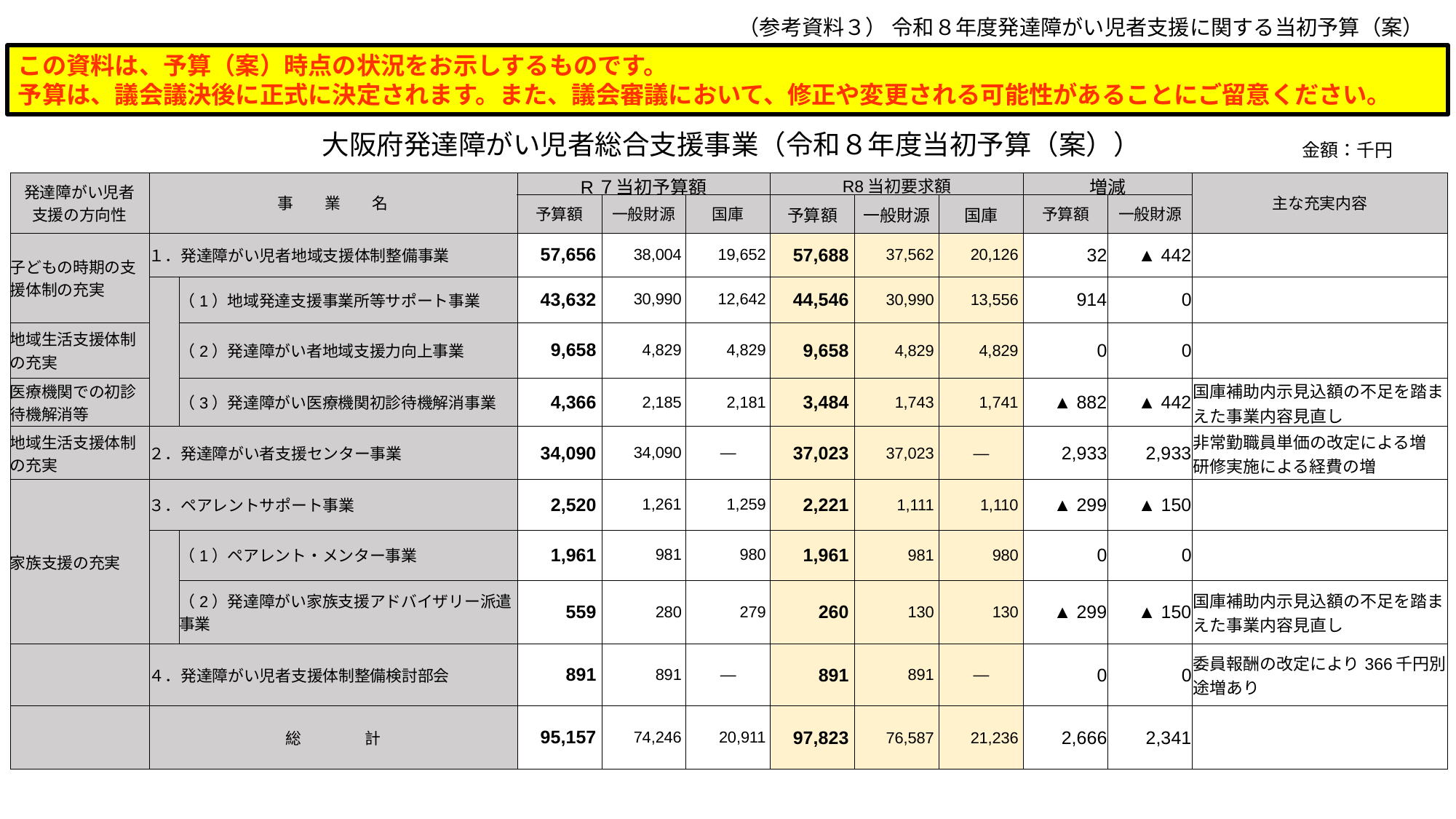

（参考資料３） 令和８年度発達障がい児者支援に関する当初予算（案）
この資料は、予算（案）時点の状況をお示しするものです。
予算は、議会議決後に正式に決定されます。また、議会審議において、修正や変更される可能性があることにご留意ください。
大阪府発達障がい児者総合支援事業（令和８年度当初予算（案））
金額：千円
| 発達障がい児者 支援の方向性 | 事　　業　　名 |  | R７当初予算額 |  |  | R8当初要求額 |  |  | 増減 |  | 主な充実内容 |
| --- | --- | --- | --- | --- | --- | --- | --- | --- | --- | --- | --- |
|  |  |  | 予算額 | 一般財源 | 国庫 | 予算額 | 一般財源 | 国庫 | 予算額 | 一般財源 |  |
| 子どもの時期の支援体制の充実 | １．発達障がい児者地域支援体制整備事業 |  | 57,656 | 38,004 | 19,652 | 57,688 | 37,562 | 20,126 | 32 | ▲ 442 |  |
|  |  | （1）地域発達支援事業所等サポート事業 | 43,632 | 30,990 | 12,642 | 44,546 | 30,990 | 13,556 | 914 | 0 |  |
| 地域生活支援体制の充実 |  | （2）発達障がい者地域支援力向上事業 | 9,658 | 4,829 | 4,829 | 9,658 | 4,829 | 4,829 | 0 | 0 |  |
| 医療機関での初診待機解消等 |  | （3）発達障がい医療機関初診待機解消事業 | 4,366 | 2,185 | 2,181 | 3,484 | 1,743 | 1,741 | ▲ 882 | ▲ 442 | 国庫補助内示見込額の不足を踏まえた事業内容見直し |
| 地域生活支援体制の充実 | ２．発達障がい者支援センター事業 |  | 34,090 | 34,090 | ― | 37,023 | 37,023 | ― | 2,933 | 2,933 | 非常勤職員単価の改定による増 研修実施による経費の増 |
| 家族支援の充実 | ３．ペアレントサポート事業 |  | 2,520 | 1,261 | 1,259 | 2,221 | 1,111 | 1,110 | ▲ 299 | ▲ 150 |  |
|  |  | （1）ペアレント・メンター事業 | 1,961 | 981 | 980 | 1,961 | 981 | 980 | 0 | 0 |  |
|  |  | （2）発達障がい家族支援アドバイザリー派遣事業 | 559 | 280 | 279 | 260 | 130 | 130 | ▲ 299 | ▲ 150 | 国庫補助内示見込額の不足を踏まえた事業内容見直し |
|  | ４．発達障がい児者支援体制整備検討部会 |  | 891 | 891 | ― | 891 | 891 | ― | 0 | 0 | 委員報酬の改定により366千円別途増あり |
|  | 総　　　　計 |  | 95,157 | 74,246 | 20,911 | 97,823 | 76,587 | 21,236 | 2,666 | 2,341 |  |